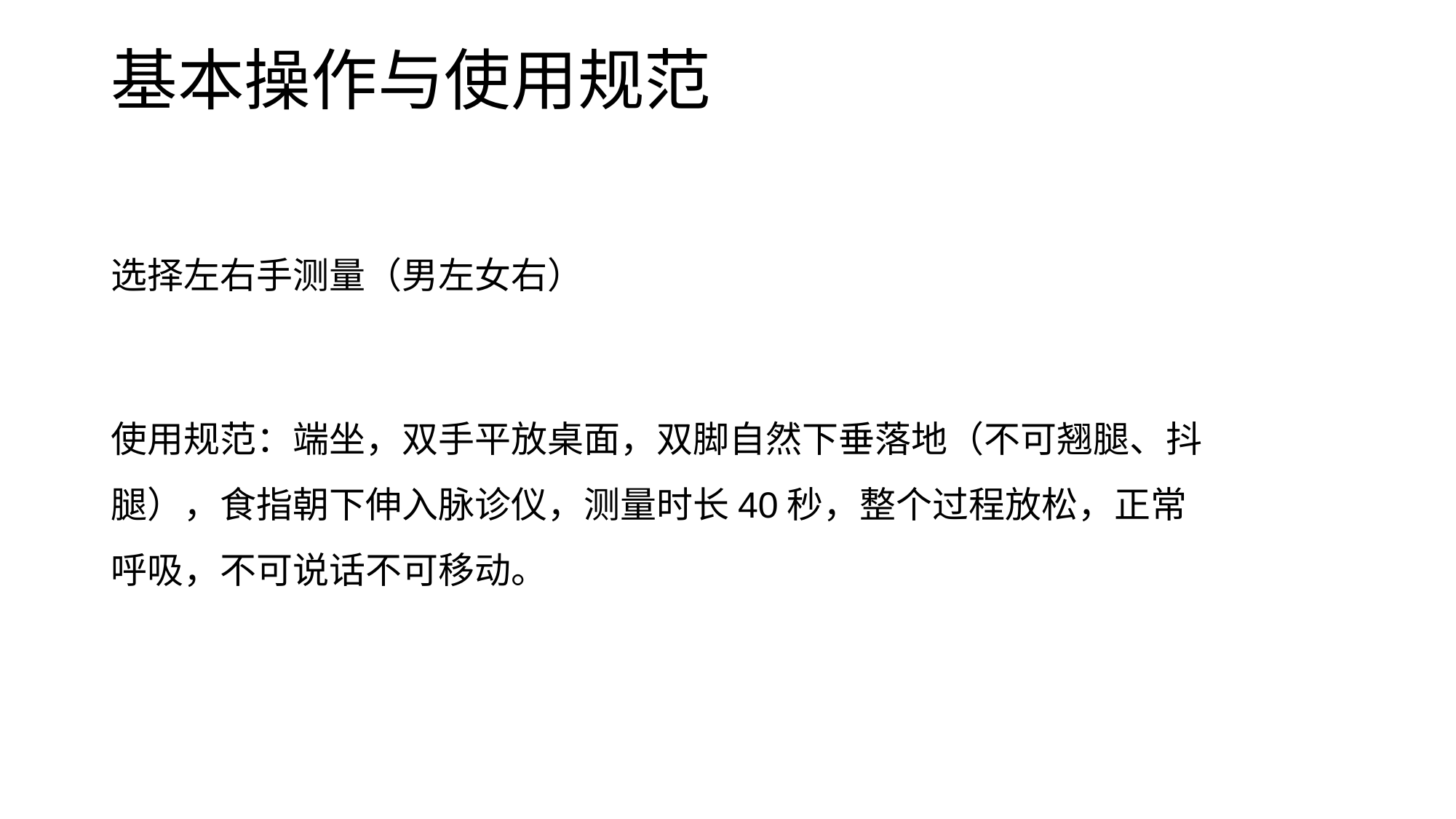

# 基本操作与使用规范
选择左右手测量（男左女右）

使用规范：端坐，双手平放桌面，双脚自然下垂落地（不可翘腿、抖腿），食指朝下伸入脉诊仪，测量时长40秒，整个过程放松，正常呼吸，不可说话不可移动。